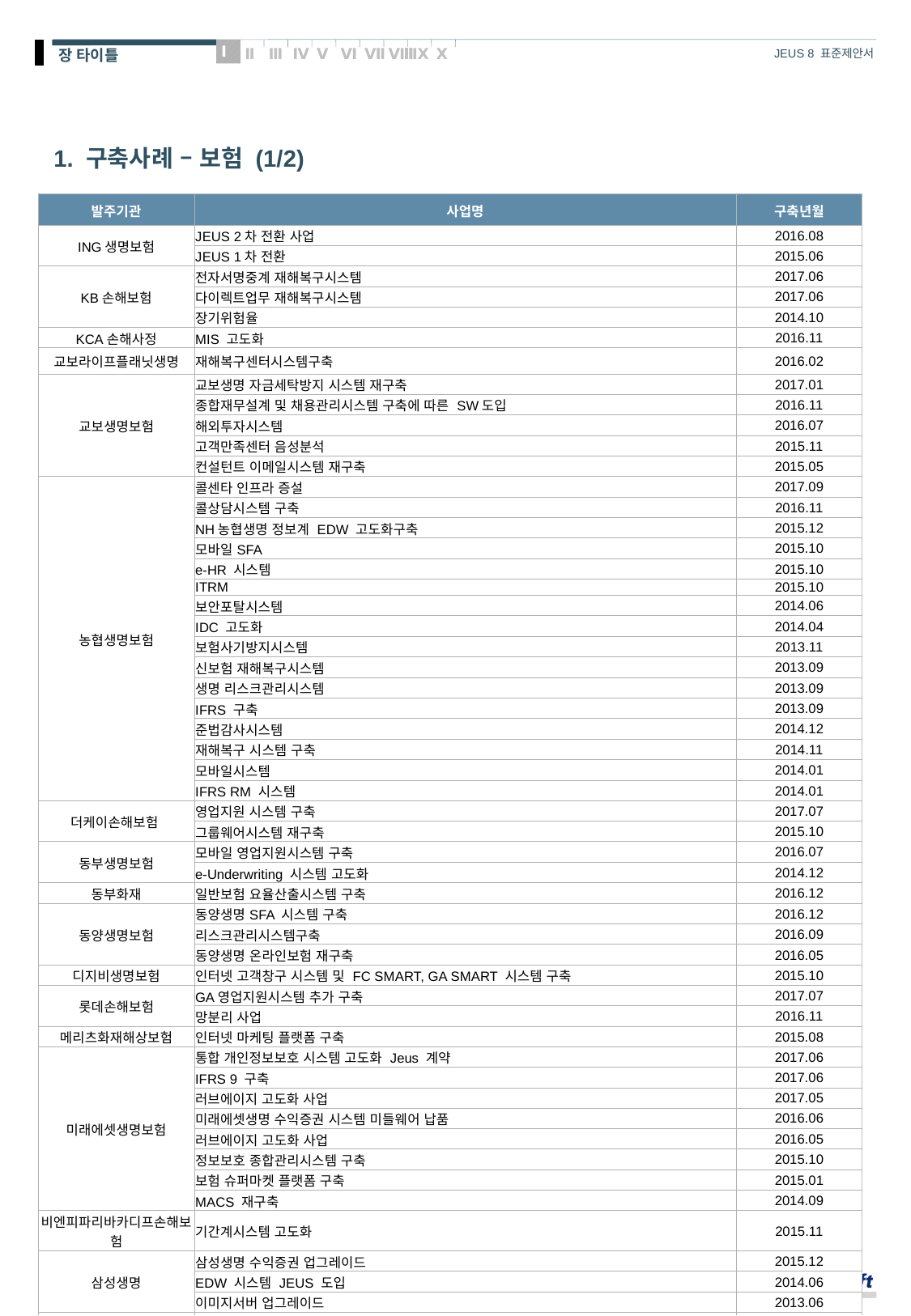

# 1. 구축사례 – 보험 (1/2)
| 발주기관 | 사업명 | 구축년월 |
| --- | --- | --- |
| ING생명보험 | JEUS 2차 전환 사업 | 2016.08 |
|  | JEUS 1차 전환 | 2015.06 |
| KB손해보험 | 전자서명중계 재해복구시스템 | 2017.06 |
|  | 다이렉트업무 재해복구시스템 | 2017.06 |
|  | 장기위험율 | 2014.10 |
| KCA손해사정 | MIS 고도화 | 2016.11 |
| 교보라이프플래닛생명 | 재해복구센터시스템구축 | 2016.02 |
| 교보생명보험 | 교보생명 자금세탁방지 시스템 재구축 | 2017.01 |
|  | 종합재무설계 및 채용관리시스템 구축에 따른 SW도입 | 2016.11 |
|  | 해외투자시스템 | 2016.07 |
|  | 고객만족센터 음성분석 | 2015.11 |
|  | 컨설턴트 이메일시스템 재구축 | 2015.05 |
| 농협생명보험 | 콜센타 인프라 증설 | 2017.09 |
|  | 콜상담시스템 구축 | 2016.11 |
|  | NH농협생명 정보계 EDW 고도화구축 | 2015.12 |
|  | 모바일SFA | 2015.10 |
|  | e-HR 시스템 | 2015.10 |
|  | ITRM | 2015.10 |
|  | 보안포탈시스템 | 2014.06 |
|  | IDC 고도화 | 2014.04 |
|  | 보험사기방지시스템 | 2013.11 |
|  | 신보험 재해복구시스템 | 2013.09 |
|  | 생명 리스크관리시스템 | 2013.09 |
|  | IFRS 구축 | 2013.09 |
|  | 준법감사시스템 | 2014.12 |
|  | 재해복구 시스템 구축 | 2014.11 |
|  | 모바일시스템 | 2014.01 |
|  | IFRS RM 시스템 | 2014.01 |
| 더케이손해보험 | 영업지원 시스템 구축 | 2017.07 |
|  | 그룹웨어시스템 재구축 | 2015.10 |
| 동부생명보험 | 모바일 영업지원시스템 구축 | 2016.07 |
|  | e-Underwriting 시스템 고도화 | 2014.12 |
| 동부화재 | 일반보험 요율산출시스템 구축 | 2016.12 |
| 동양생명보험 | 동양생명SFA 시스템 구축 | 2016.12 |
|  | 리스크관리시스템구축 | 2016.09 |
|  | 동양생명 온라인보험 재구축 | 2016.05 |
| 디지비생명보험 | 인터넷 고객창구 시스템 및 FC SMART, GA SMART 시스템 구축 | 2015.10 |
| 롯데손해보험 | GA영업지원시스템 추가 구축 | 2017.07 |
|  | 망분리 사업 | 2016.11 |
| 메리츠화재해상보험 | 인터넷 마케팅 플랫폼 구축 | 2015.08 |
| 미래에셋생명보험 | 통합 개인정보보호 시스템 고도화 Jeus 계약 | 2017.06 |
|  | IFRS 9 구축 | 2017.06 |
|  | 러브에이지 고도화 사업 | 2017.05 |
|  | 미래에셋생명 수익증권 시스템 미들웨어 납품 | 2016.06 |
|  | 러브에이지 고도화 사업 | 2016.05 |
|  | 정보보호 종합관리시스템 구축 | 2015.10 |
|  | 보험 슈퍼마켓 플랫폼 구축 | 2015.01 |
|  | MACS 재구축 | 2014.09 |
| 비엔피파리바카디프손해보험 | 기간계시스템 고도화 | 2015.11 |
| 삼성생명 | 삼성생명 수익증권 업그레이드 | 2015.12 |
|  | EDW 시스템 JEUS 도입 | 2014.06 |
|  | 이미지서버 업그레이드 | 2013.06 |
| 삼성생명서비스손해사정 | 개발환경 인프라 구축 사업 | 2016.10 |
|  | 삼성생명서비스손해사정 암호화 이미지 시스템 | 2015.11 |
| 서울보증보험 | 정보계 배치시스템 구축 | 2016.02 |
|  | 정보계시스템 고도화 | 2015.08 |
| 신한생명보험 | IFRS4 Phase II 라이선스 추가도입 | 2016.12 |
|  | 녹취 열람시스템 구축 | 2016.09 |
|  | 임대차관리시스템 | 2015.09 |
|  | 소비자보호시스템 | 2015.06 |
|  | GA영업시스템 | 2015.04 |
|  | 신보험시스템 고도화 (JDK업그레이드) | 2014.12 |